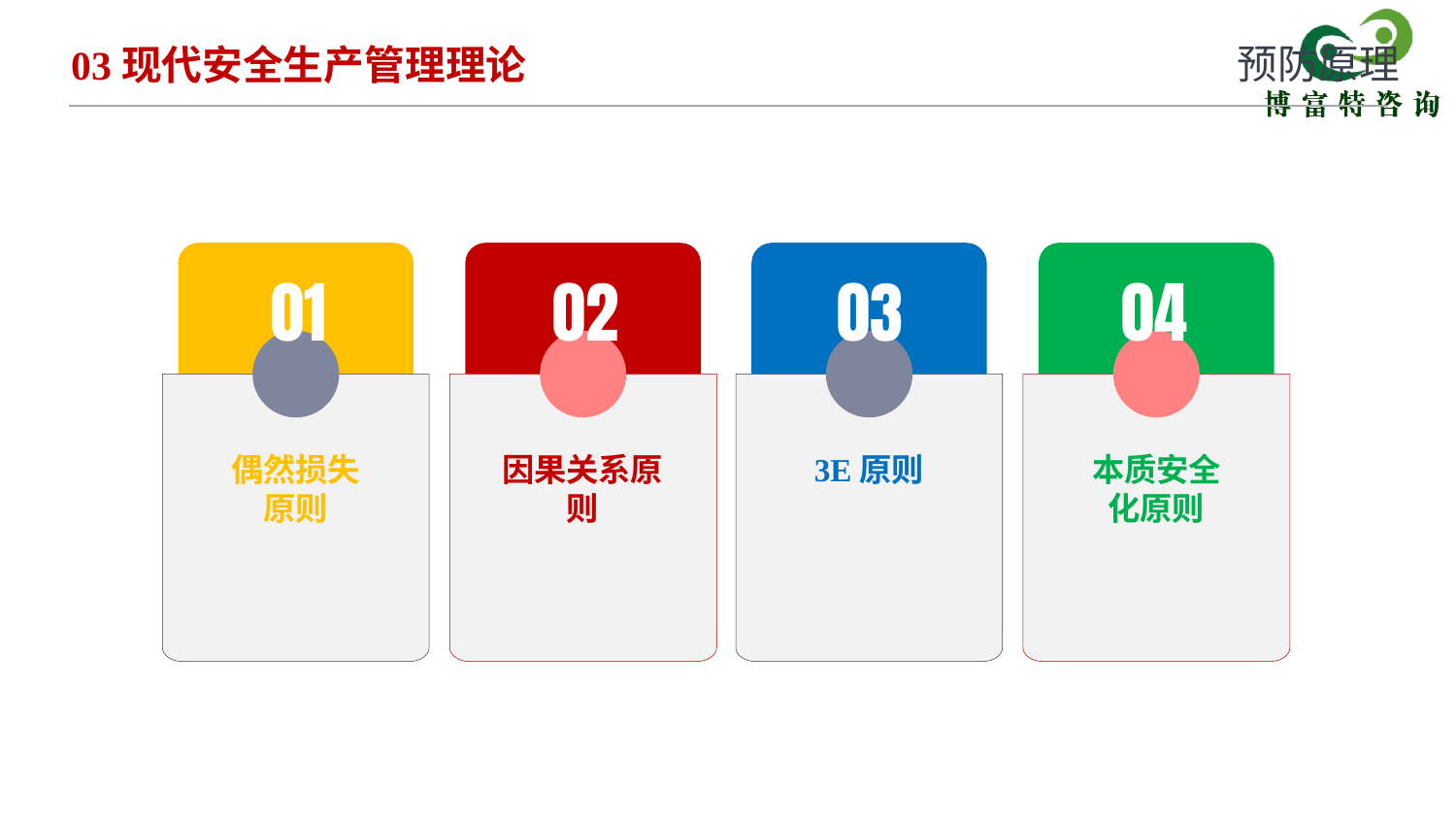

预防原理
03现代安全生产管理理论

01

偶然损失原则

02

因果关系原则

03

3E原则

04

本质安全化原则